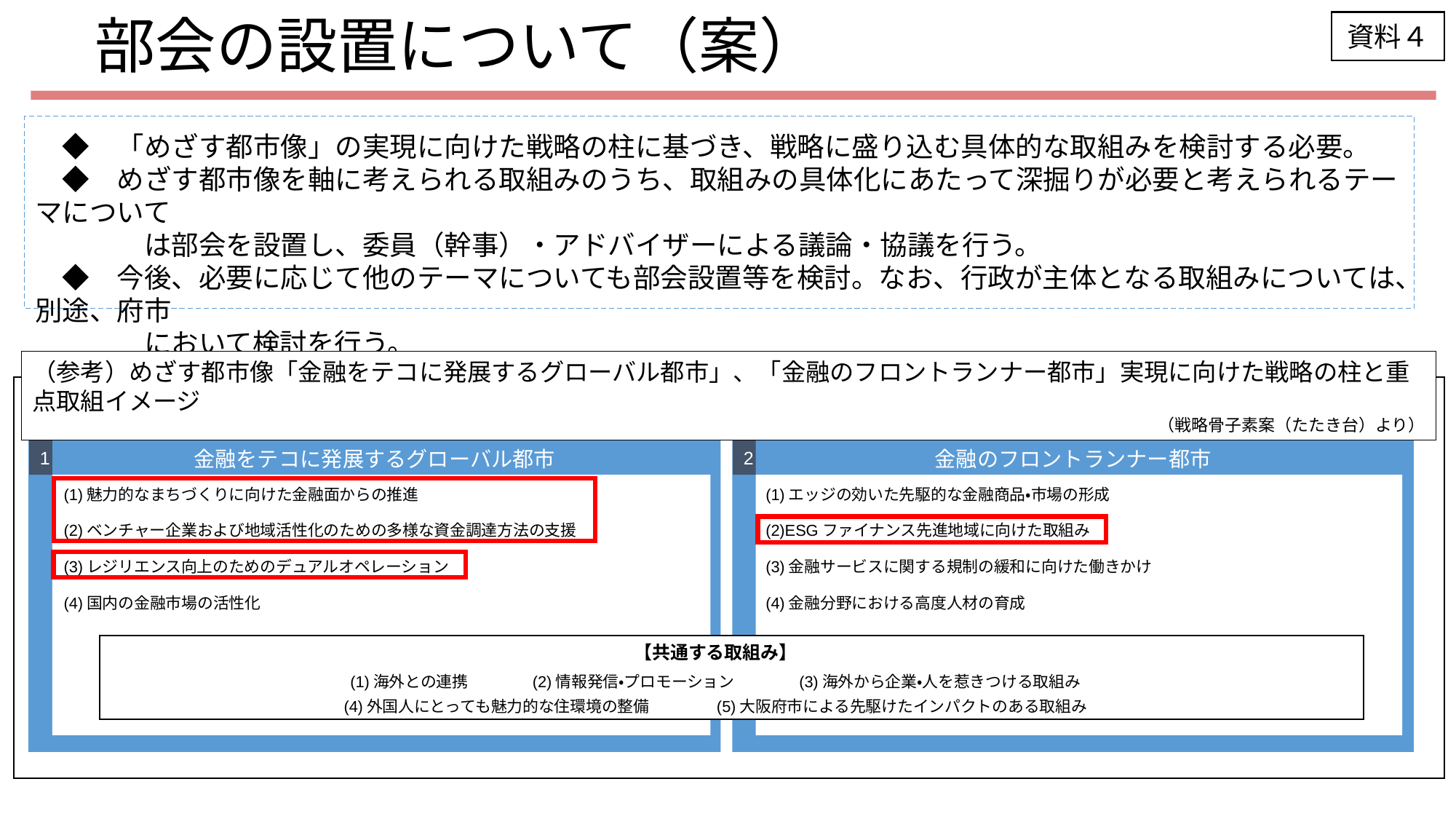

資料４
# 部会の設置について（案）
　◆　「めざす都市像」の実現に向けた戦略の柱に基づき、戦略に盛り込む具体的な取組みを検討する必要。
　◆　めざす都市像を軸に考えられる取組みのうち、取組みの具体化にあたって深掘りが必要と考えられるテーマについて
　　　　は部会を設置し、委員（幹事）・アドバイザーによる議論・協議を行う。
　◆　今後、必要に応じて他のテーマについても部会設置等を検討。なお、行政が主体となる取組みについては、別途、府市
　　　　において検討を行う。
（参考）めざす都市像「金融をテコに発展するグローバル都市」、「金融のフロントランナー都市」実現に向けた戦略の柱と重点取組イメージ
（戦略骨子素案（たたき台）より）

金融をテコに発展するグローバル都市
1
金融のフロントランナー都市
2

(1)エッジの効いた先駆的な金融商品・市場の形成

(2)ESGファイナンス先進地域に向けた取組み

(3)金融サービスに関する規制の緩和に向けた働きかけ

(4)金融分野における高度人材の育成
(1)魅力的なまちづくりに向けた金融面からの推進

(2)ベンチャー企業および地域活性化のための多様な資金調達方法の支援

(3)レジリエンス向上のためのデュアルオペレーション

(4)国内の金融市場の活性化

【共通する取組み】

(1)海外との連携　　　　(2)情報発信・プロモーション　　　　(3)海外から企業・人を惹きつける取組み

(4)外国人にとっても魅力的な住環境の整備　　　　(5)大阪府市による先駆けたインパクトのある取組み